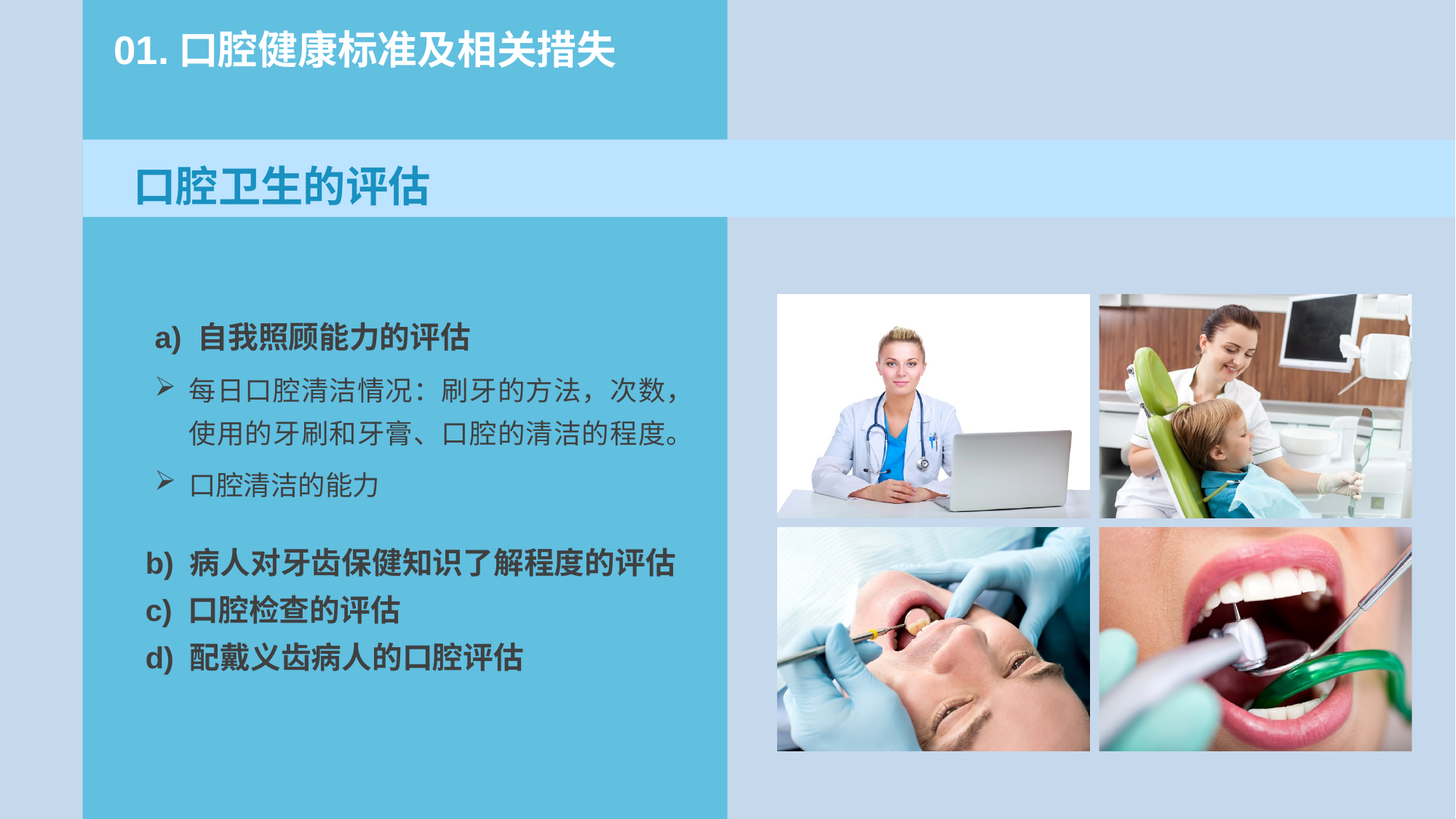

01.口腔健康标准及相关措失
口腔卫生的评估

a) 自我照顾能力的评估
每日口腔清洁情况：刷牙的方法，次数，使用的牙刷和牙膏、口腔的清洁的程度。
口腔清洁的能力

b) 病人对牙齿保健知识了解程度的评估
c) 口腔检查的评估
d) 配戴义齿病人的口腔评估